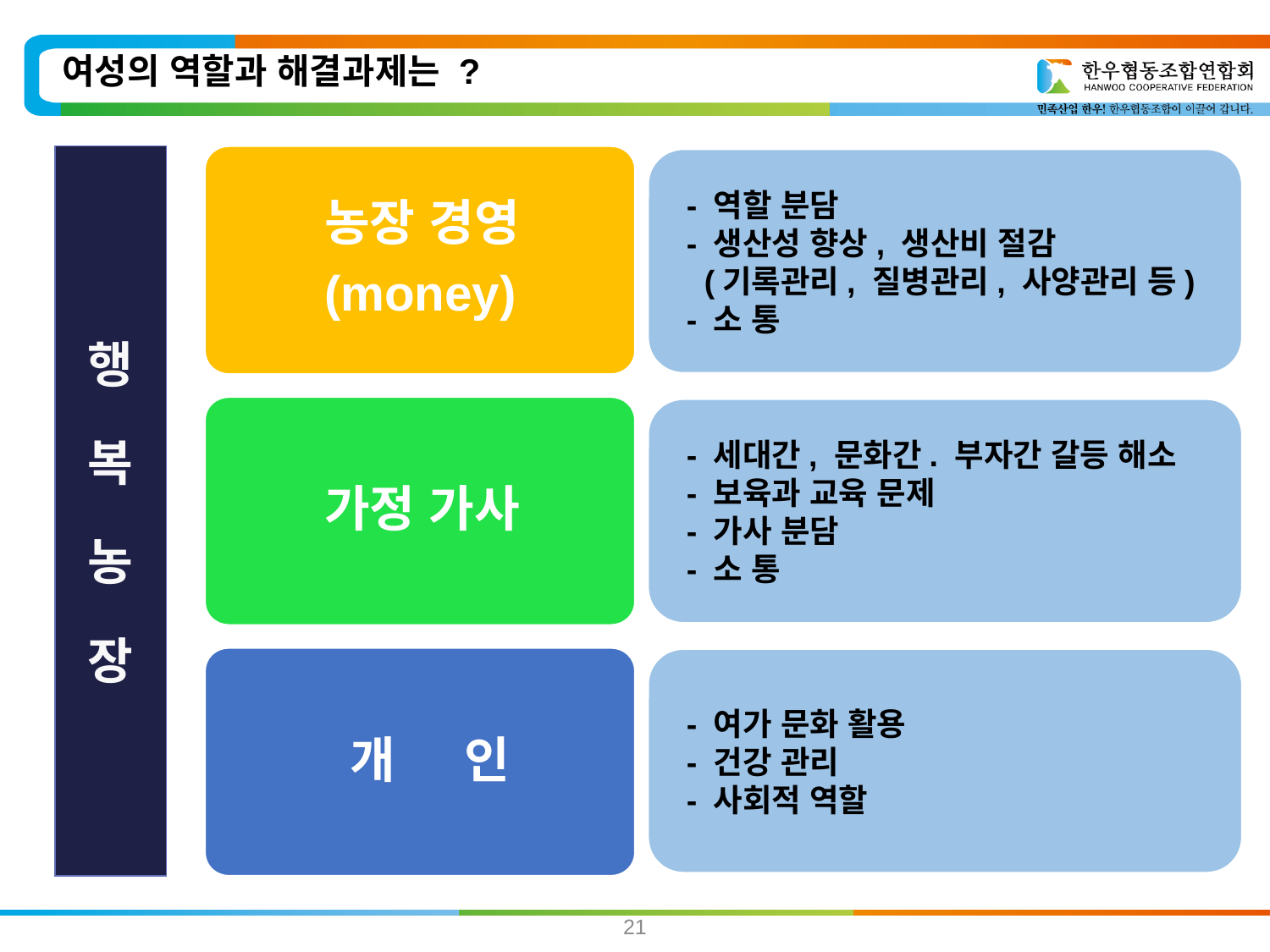

여성의 역할과 해결과제는 ?

행
복
농
장

농장 경영
(money)
  - 역할 분담
  - 생산성 향상, 생산비 절감
    (기록관리, 질병관리, 사양관리 등)
  - 소 통
  - 세대간, 문화간. 부자간 갈등 해소
  - 보육과 교육 문제
  - 가사 분담
  - 소 통
가정 가사
  - 여가 문화 활용
  - 건강 관리
  - 사회적 역할
 개     인